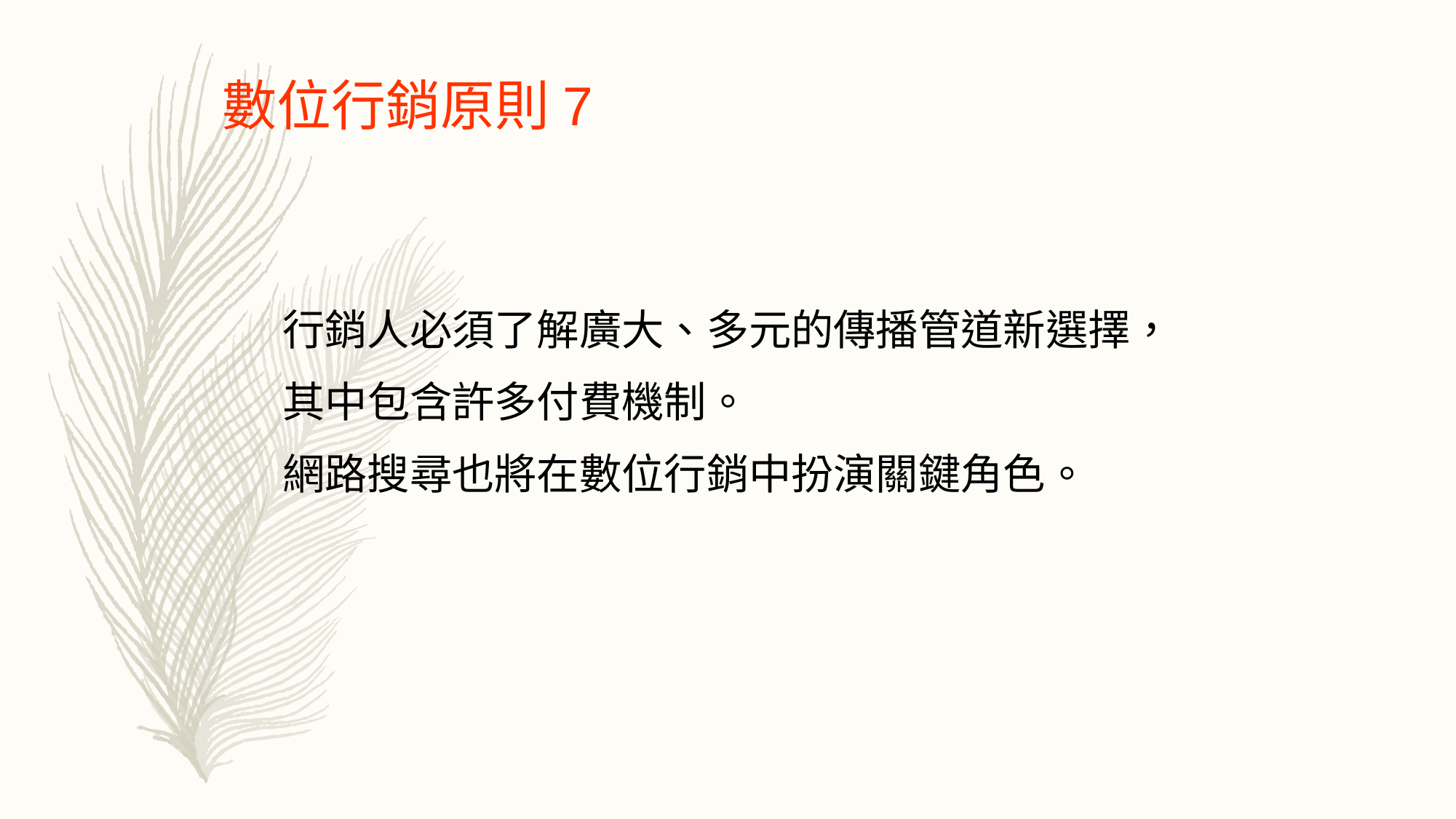

數位行銷原則7
行銷人必須了解廣大、多元的傳播管道新選擇，
其中包含許多付費機制。
網路搜尋也將在數位行銷中扮演關鍵角色。